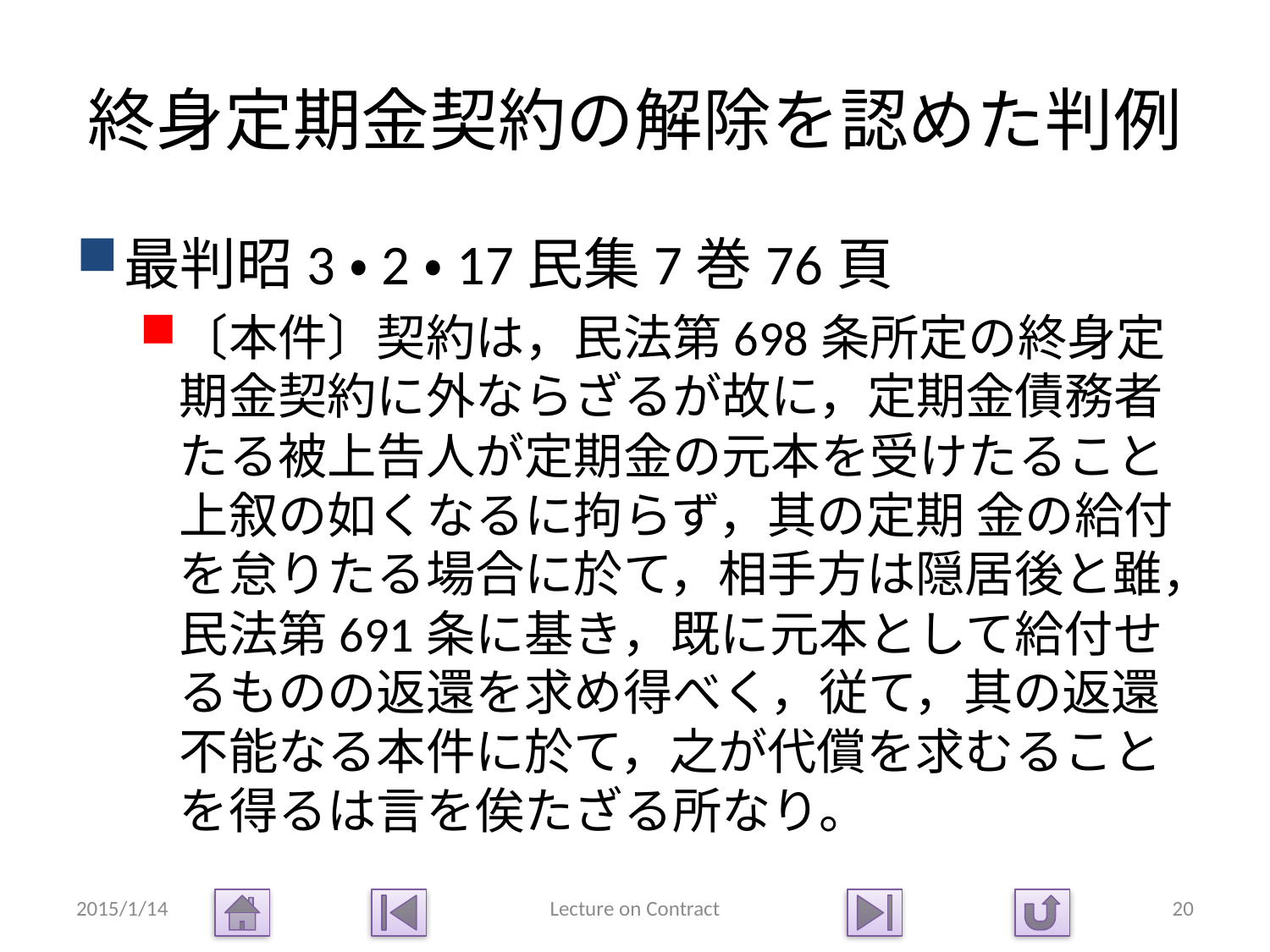

# 終身定期金契約の解除を認めた判例
最判昭3・2・17民集7巻76頁
〔本件〕契約は，民法第698条所定の終身定期金契約に外ならざるが故に，定期金債務者たる被上告人が定期金の元本を受けたること上叙の如くなるに拘らず，其の定期 金の給付を怠りたる場合に於て，相手方は隠居後と雖，民法第691条に基き，既に元本として給付せるものの返還を求め得べく，従て，其の返還不能なる本件に於て，之が代償を求むることを得るは言を俟たざる所なり。
2015/1/14
Lecture on Contract
20